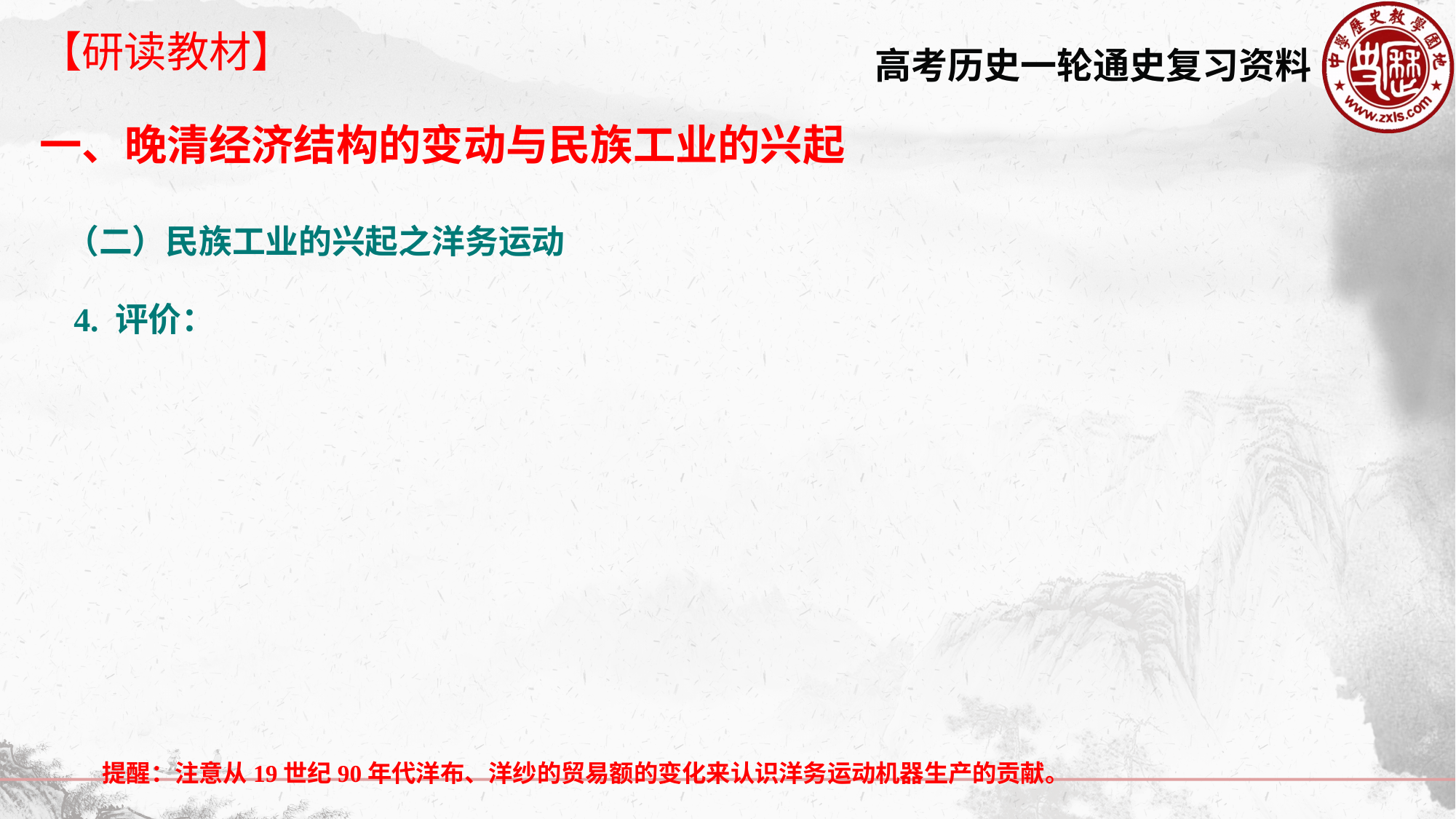

【研读教材】
一、晚清经济结构的变动与民族工业的兴起
（二）民族工业的兴起之洋务运动
    4. 评价：

        提醒：注意从19世纪90年代洋布、洋纱的贸易额的变化来认识洋务运动机器生产的贡献。